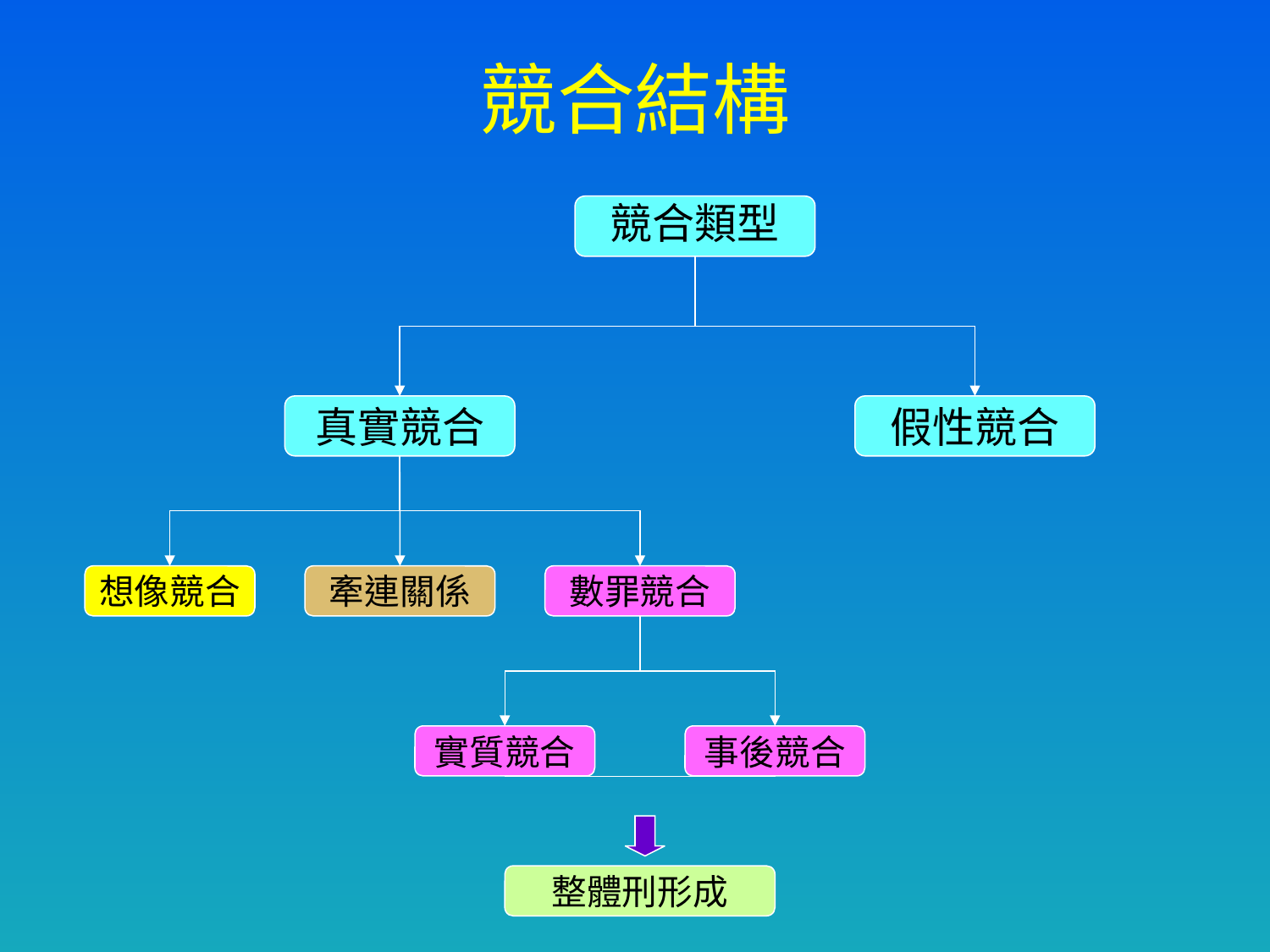

# 競合結構
競合類型
真實競合
假性競合
想像競合
牽連關係
數罪競合
實質競合
事後競合

整體刑形成